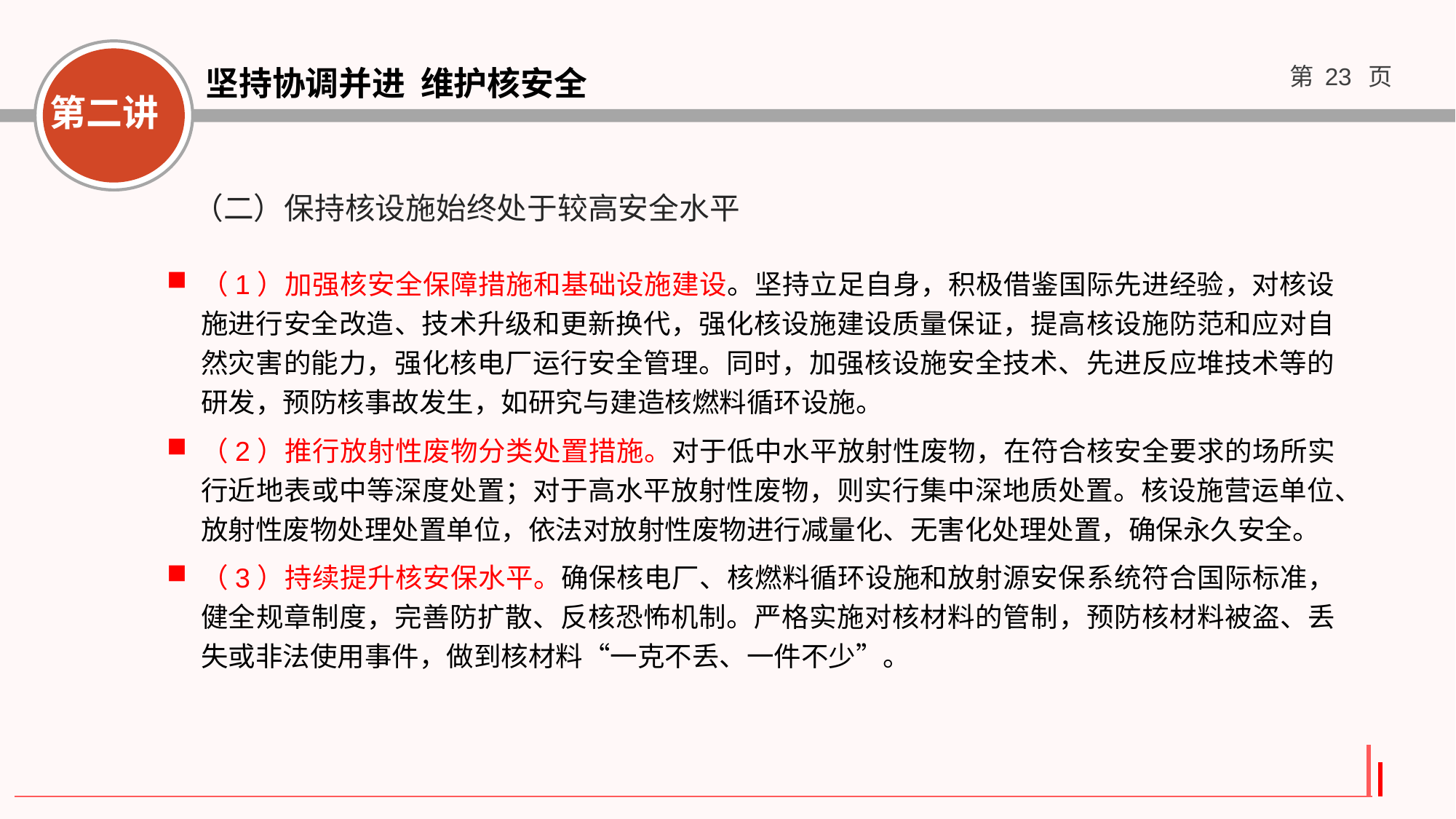

（二）保持核设施始终处于较高安全水平
（1）加强核安全保障措施和基础设施建设。坚持立足自身，积极借鉴国际先进经验，对核设施进行安全改造、技术升级和更新换代，强化核设施建设质量保证，提高核设施防范和应对自然灾害的能力，强化核电厂运行安全管理。同时，加强核设施安全技术、先进反应堆技术等的研发，预防核事故发生，如研究与建造核燃料循环设施。
（2）推行放射性废物分类处置措施。对于低中水平放射性废物，在符合核安全要求的场所实行近地表或中等深度处置；对于高水平放射性废物，则实行集中深地质处置。核设施营运单位、放射性废物处理处置单位，依法对放射性废物进行减量化、无害化处理处置，确保永久安全。
（3）持续提升核安保水平。确保核电厂、核燃料循环设施和放射源安保系统符合国际标准，健全规章制度，完善防扩散、反核恐怖机制。严格实施对核材料的管制，预防核材料被盗、丢失或非法使用事件，做到核材料“一克不丢、一件不少”。